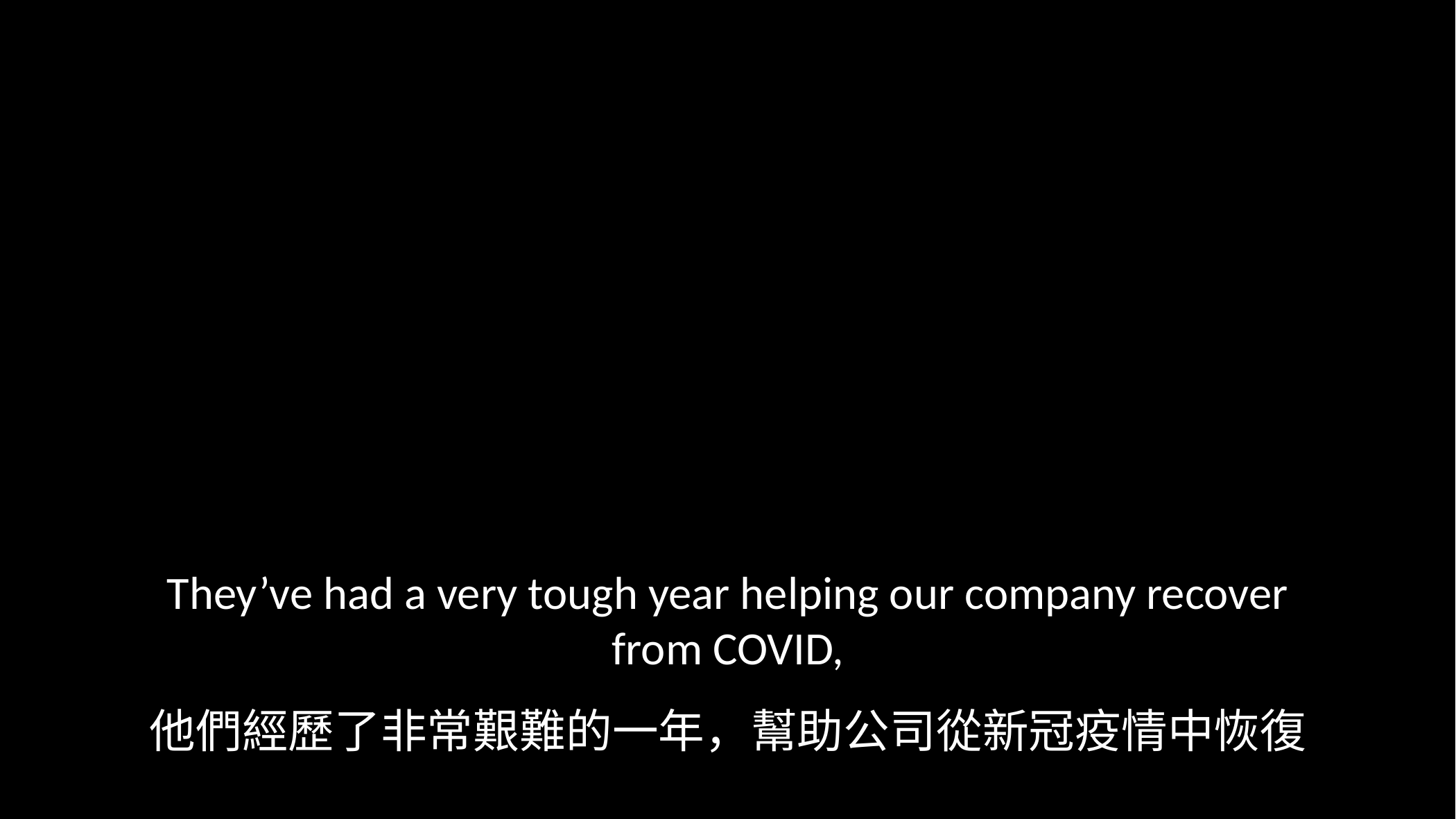

They’ve had a very tough year helping our company recover from COVID,

他們經歷了非常艱難的一年，幫助公司從新冠疫情中恢復